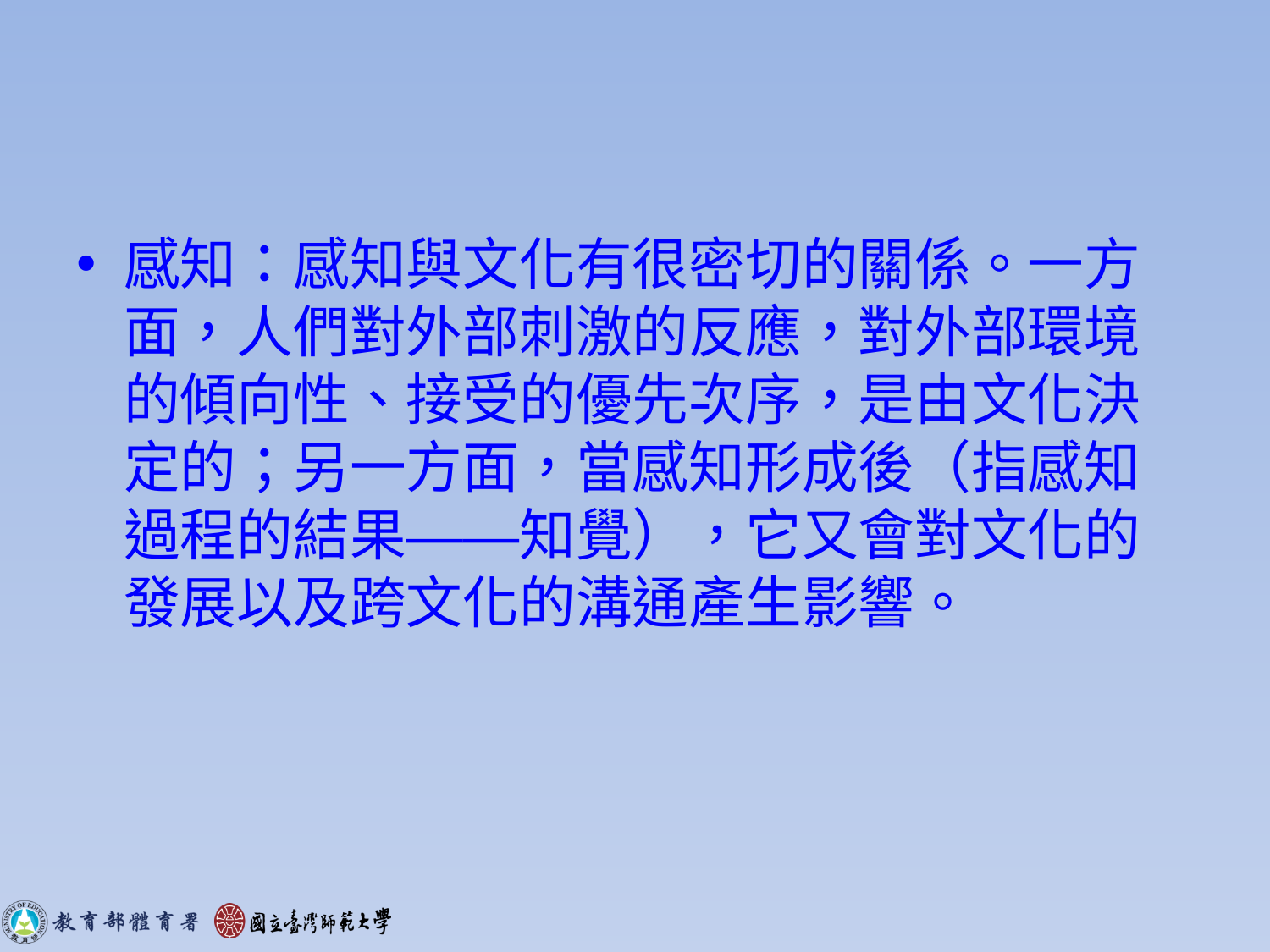

#
感知：感知與文化有很密切的關係。一方面，人們對外部刺激的反應，對外部環境的傾向性、接受的優先次序，是由文化決定的；另一方面，當感知形成後（指感知過程的結果——知覺），它又會對文化的發展以及跨文化的溝通產生影響。